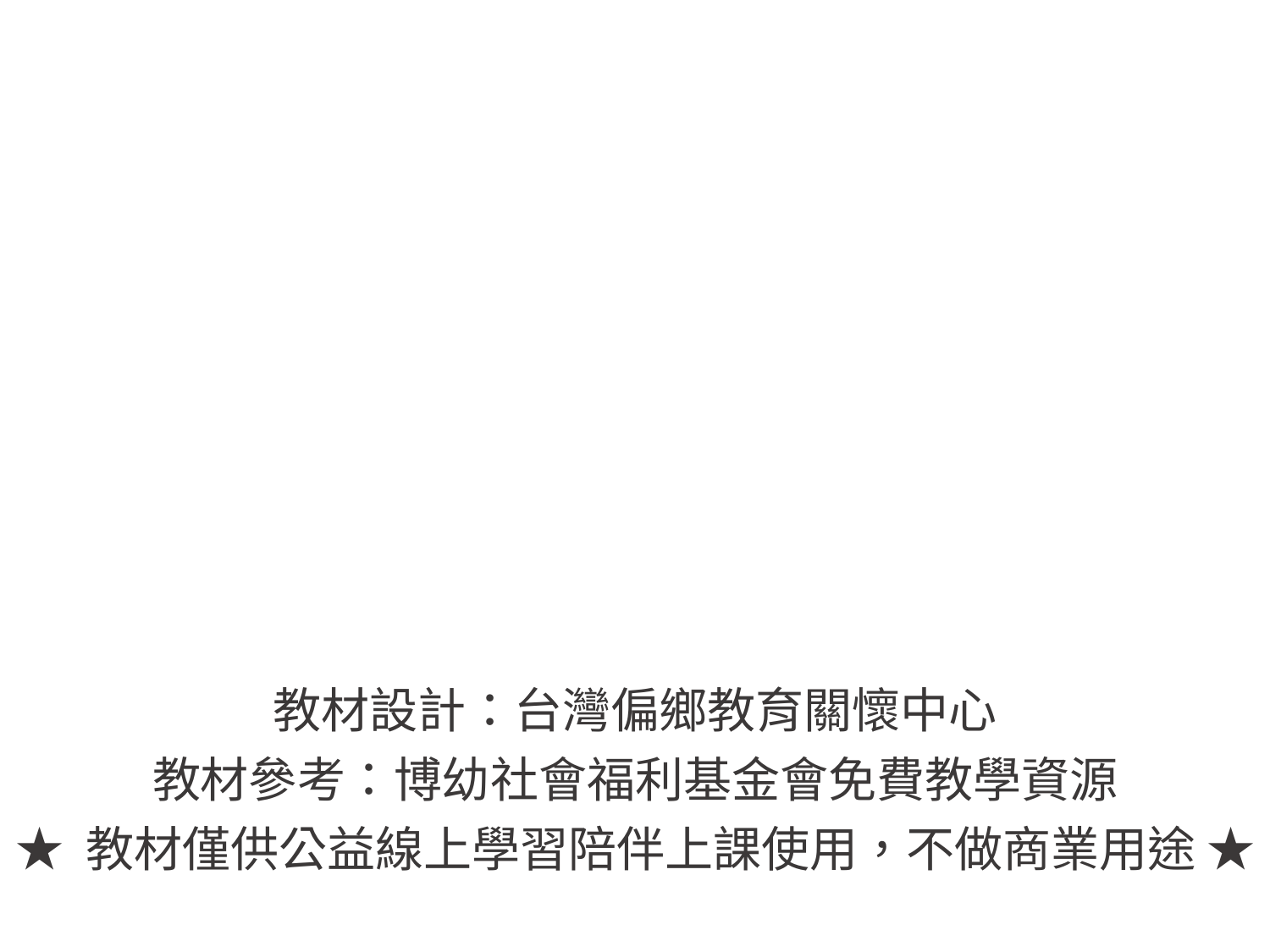

教材設計：台灣偏鄉教育關懷中心
教材參考：博幼社會福利基金會免費教學資源
★ 教材僅供公益線上學習陪伴上課使用，不做商業用途 ★